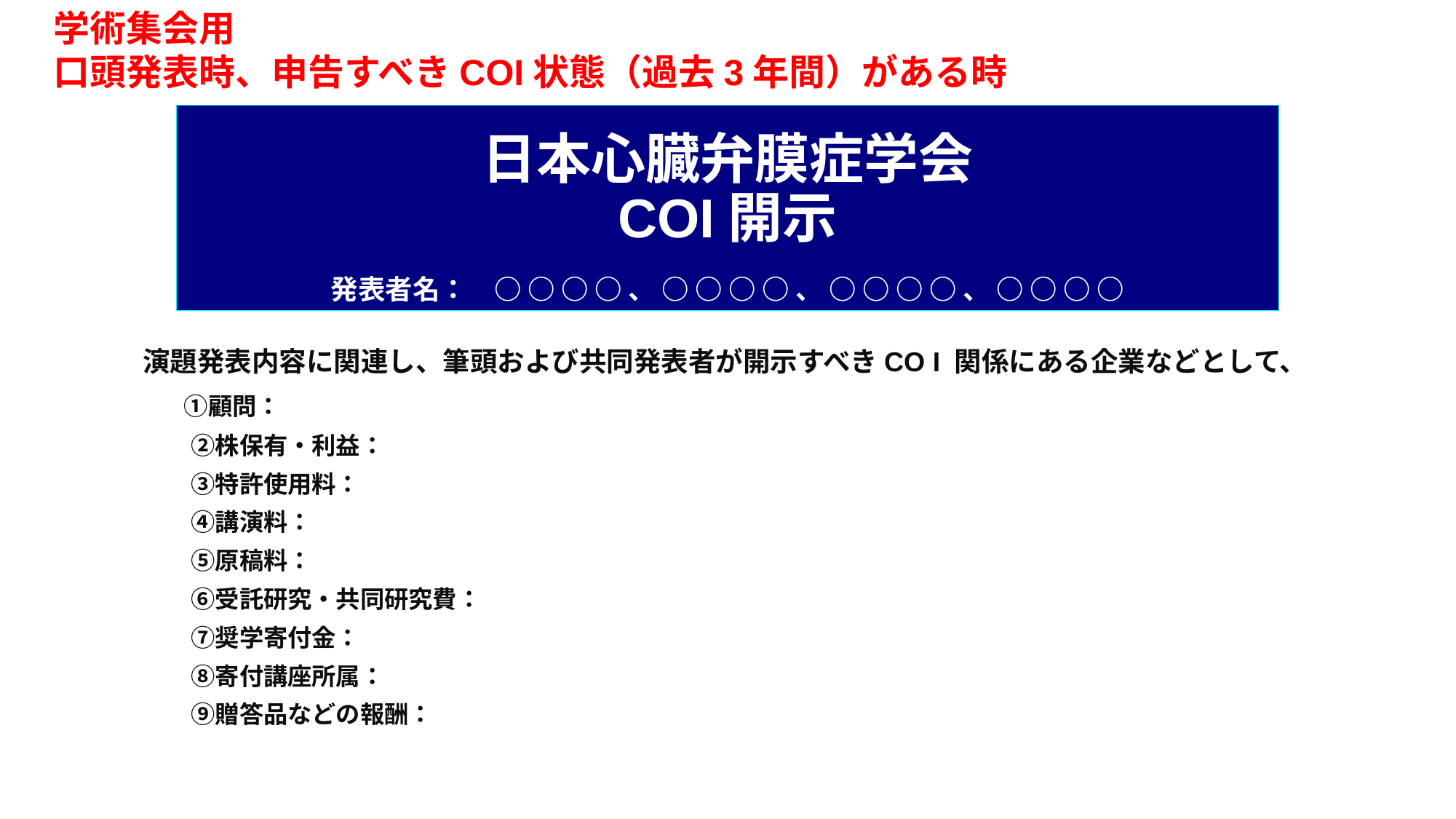

学術集会用
口頭発表時、申告すべきCOI状態（過去3年間）がある時
日本心臓弁膜症学会
COI開示
　
発表者名：　○ ○ ○ ○ 、 ○ ○ ○ ○ 、 ○ ○ ○ ○ 、 ○ ○ ○ ○
演題発表内容に関連し、筆頭および共同発表者が開示すべきCO I 関係にある企業などとして、
　  ①顧問：
　　②株保有・利益：
　　③特許使用料：
　　④講演料：
　　⑤原稿料：
　　⑥受託研究・共同研究費：
　　⑦奨学寄付金：
　　⑧寄付講座所属：
　　⑨贈答品などの報酬：